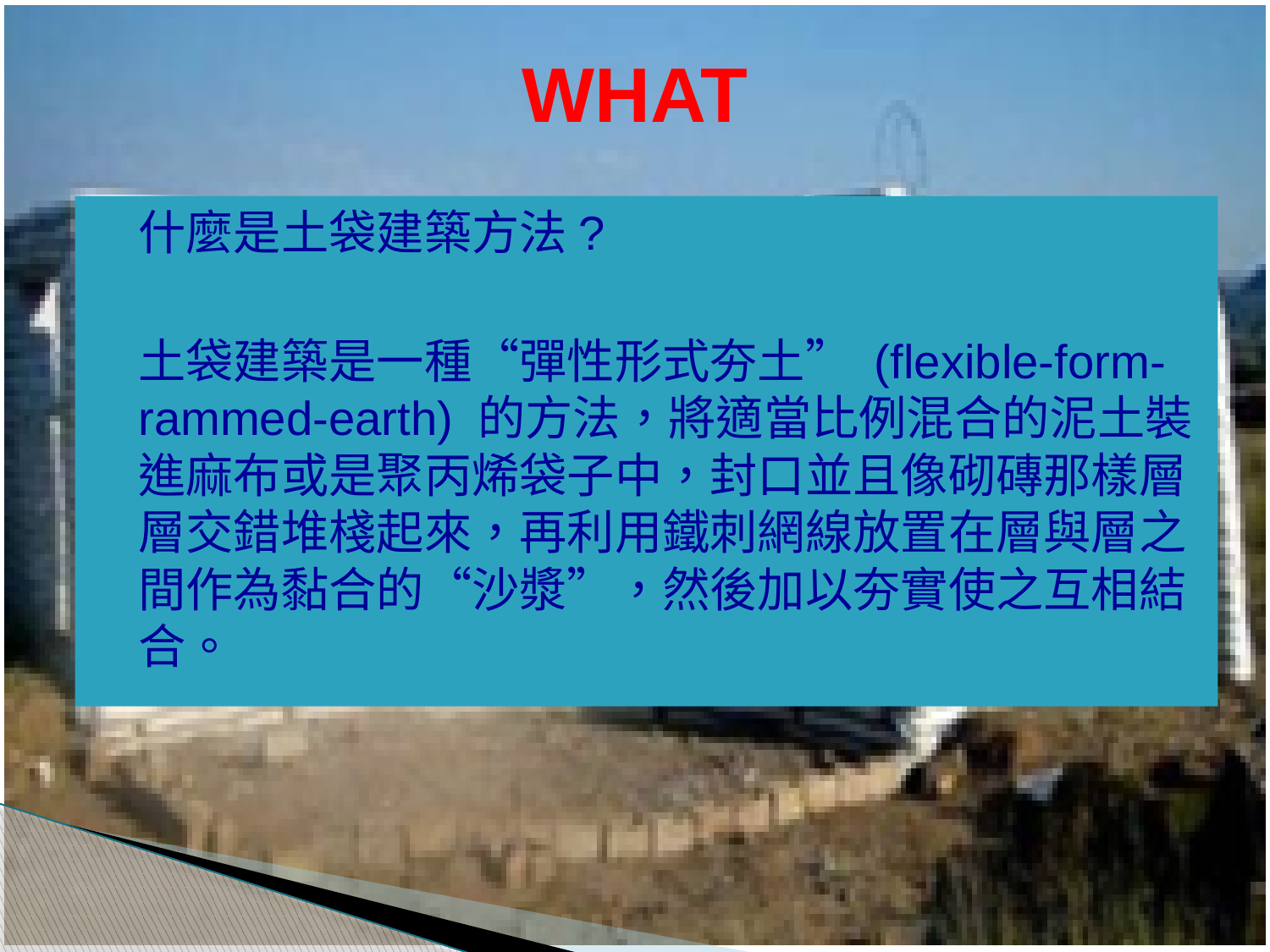

# WHAT
什麼是土袋建築方法?

土袋建築是一種“彈性形式夯土” (flexible-form-rammed-earth) 的方法，將適當比例混合的泥土裝進麻布或是聚丙烯袋子中，封口並且像砌磚那樣層層交錯堆棧起來，再利用鐵刺網線放置在層與層之間作為黏合的“沙漿”，然後加以夯實使之互相結合。